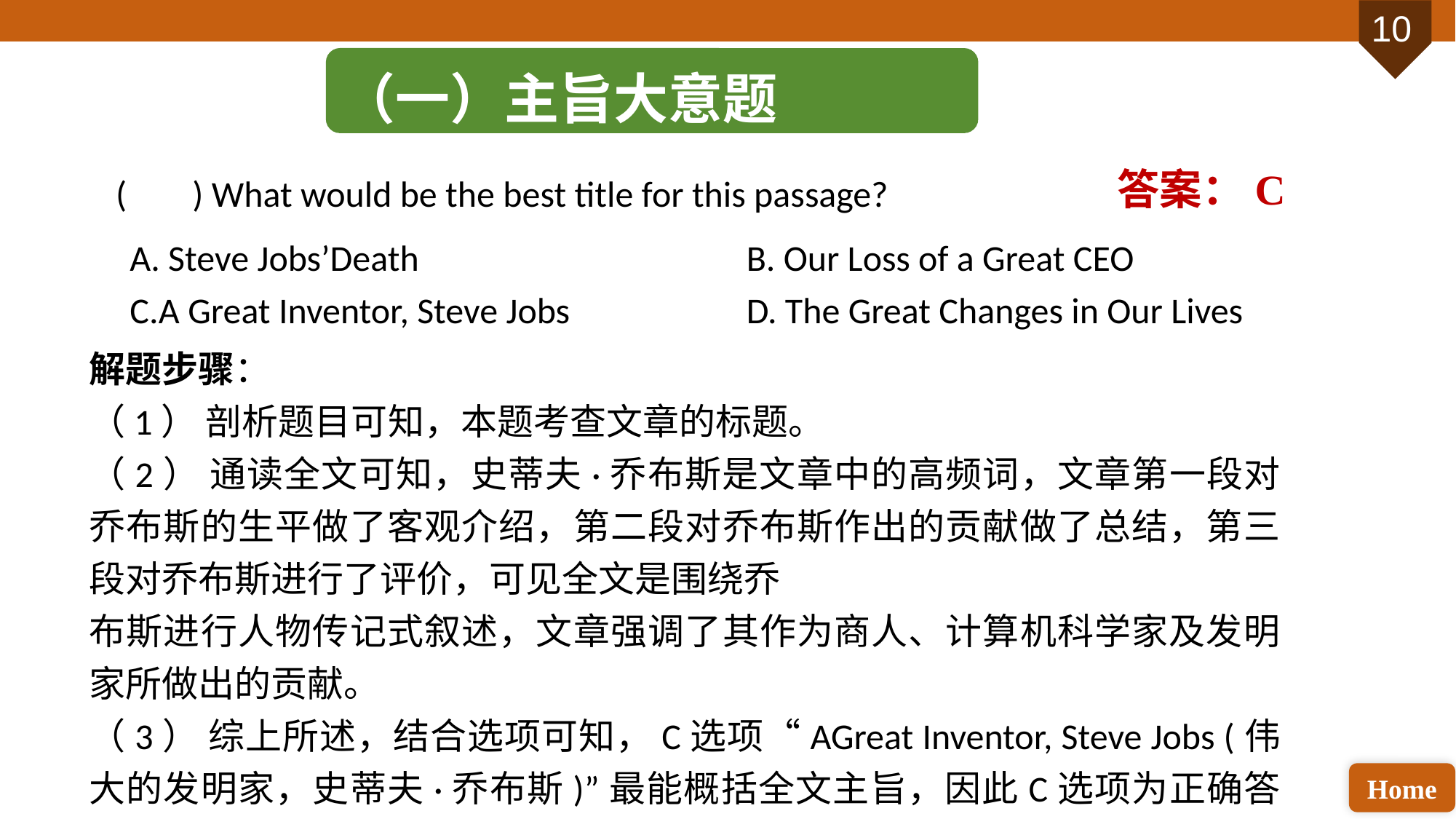

（一）主旨大意题
答案：C
(        ) What would be the best title for this passage?
A. Steve Jobs’Death
C.A Great Inventor, Steve Jobs
B. Our Loss of a Great CEO
D. The Great Changes in Our Lives
解题步骤：
（1） 剖析题目可知，本题考查文章的标题。
（2） 通读全文可知，史蒂夫·乔布斯是文章中的高频词，文章第一段对乔布斯的生平做了客观介绍，第二段对乔布斯作出的贡献做了总结，第三段对乔布斯进行了评价，可见全文是围绕乔
布斯进行人物传记式叙述，文章强调了其作为商人、计算机科学家及发明家所做出的贡献。
（3） 综上所述，结合选项可知，C选项“AGreat Inventor, Steve Jobs (伟大的发明家，史蒂夫·乔布斯)”最能概括全文主旨，因此C选项为正确答案。